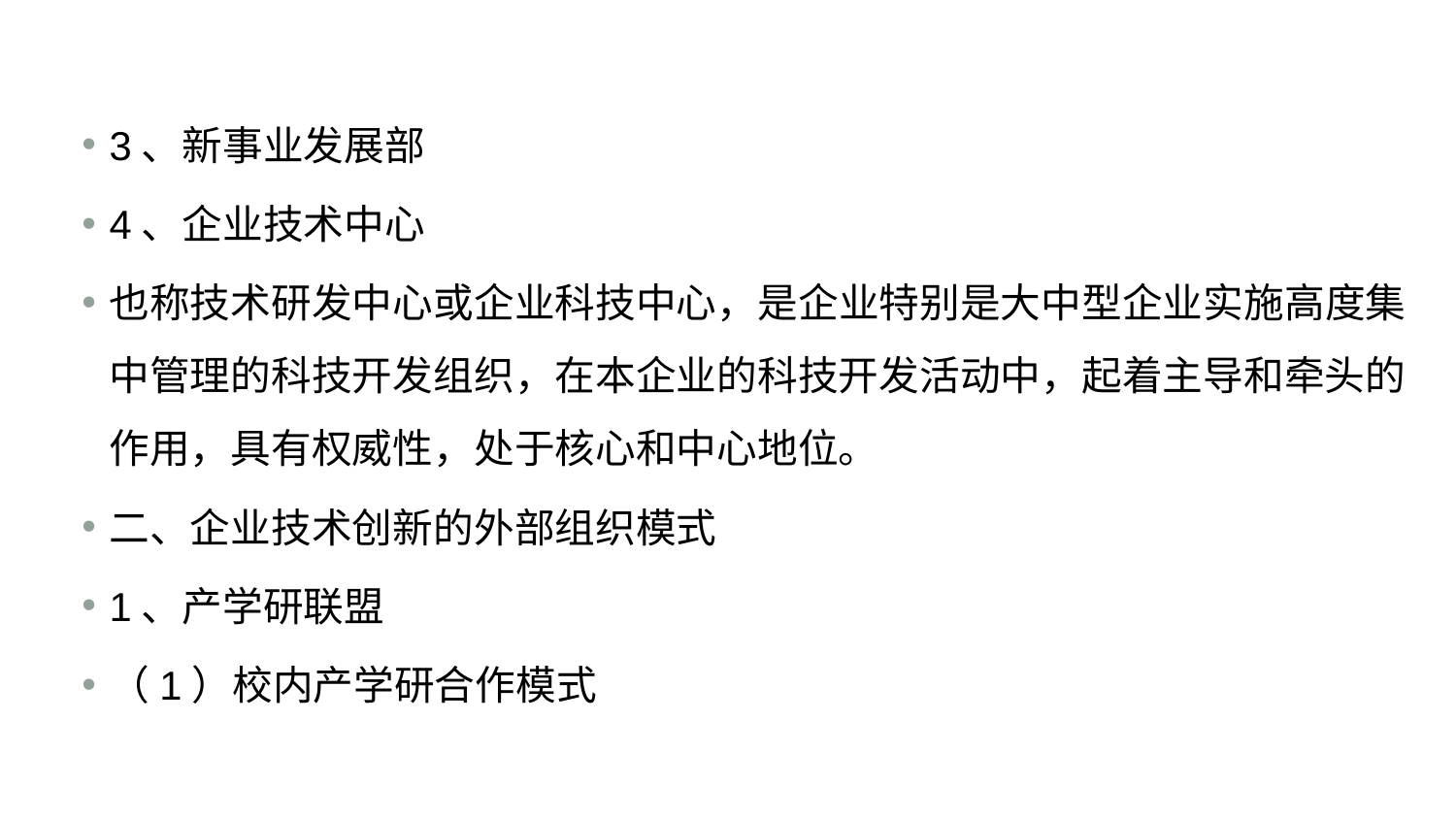

#
3、新事业发展部
4、企业技术中心
也称技术研发中心或企业科技中心，是企业特别是大中型企业实施高度集中管理的科技开发组织，在本企业的科技开发活动中，起着主导和牵头的作用，具有权威性，处于核心和中心地位。
二、企业技术创新的外部组织模式
1、产学研联盟
（1）校内产学研合作模式